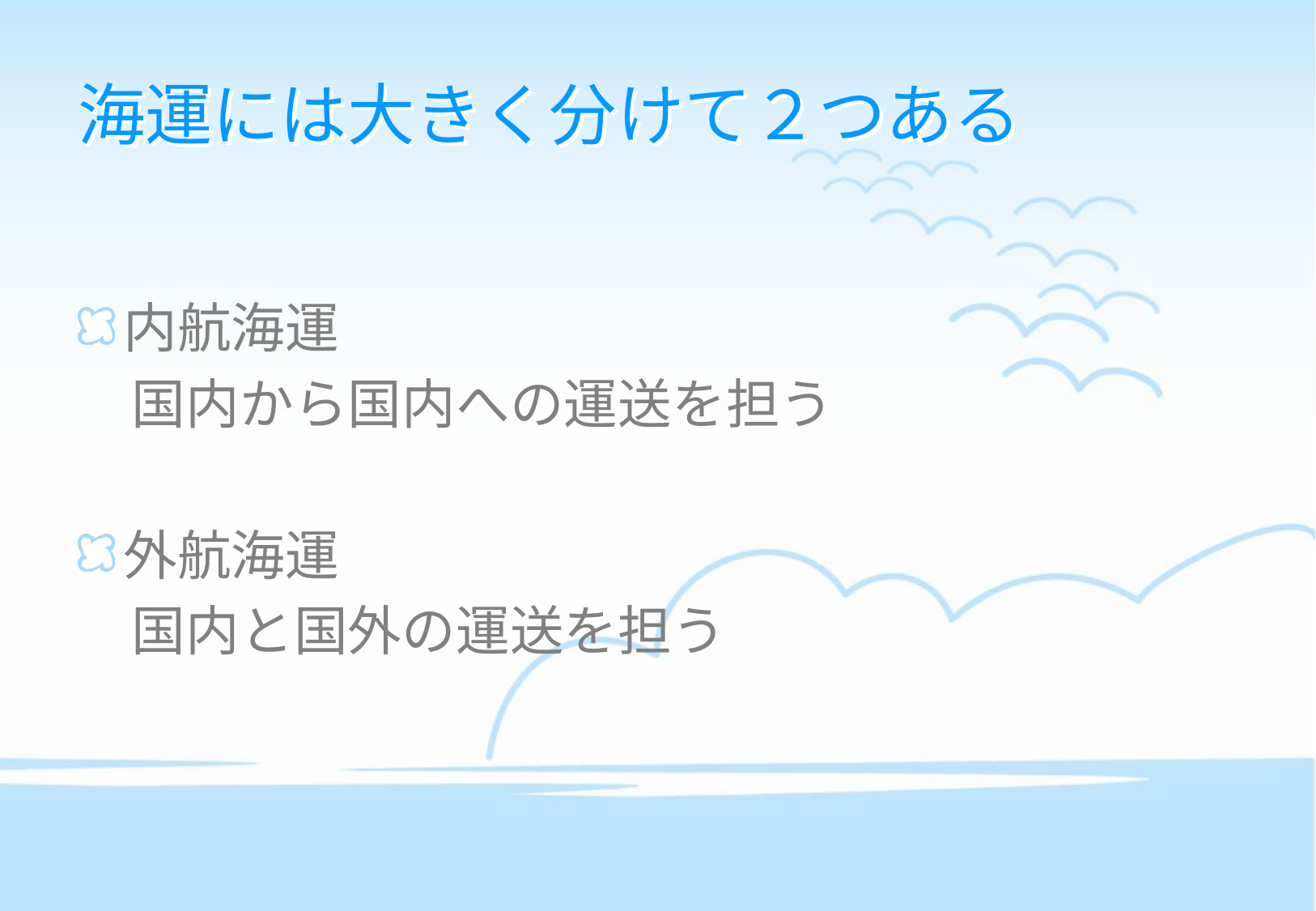

# 海運には大きく分けて２つある

内航海運
　国内から国内への運送を担う

外航海運
　国内と国外の運送を担う